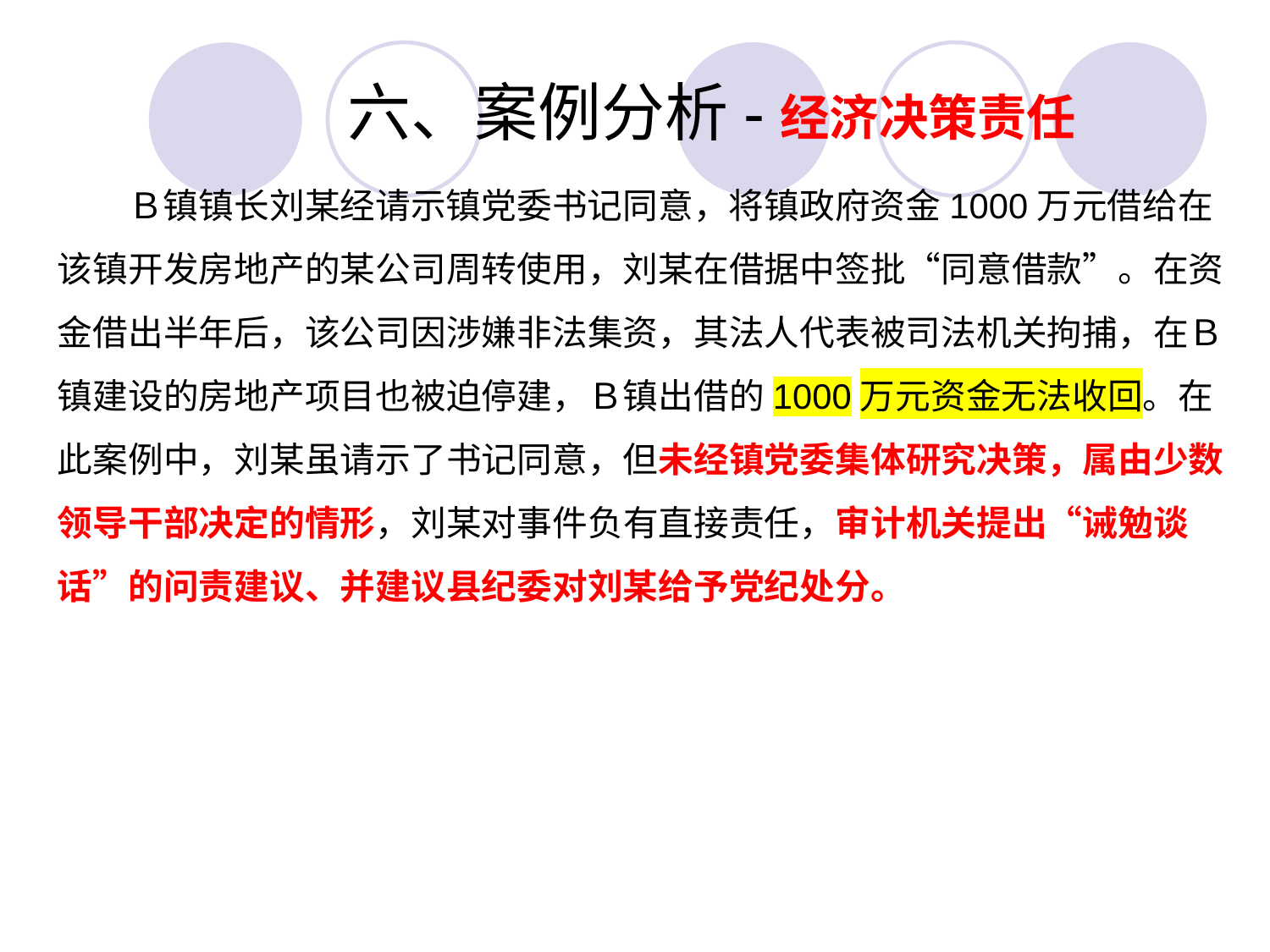

六、案例分析-经济决策责任
Ｂ镇镇长刘某经请示镇党委书记同意，将镇政府资金1000万元借给在该镇开发房地产的某公司周转使用，刘某在借据中签批“同意借款”。在资金借出半年后，该公司因涉嫌非法集资，其法人代表被司法机关拘捕，在Ｂ镇建设的房地产项目也被迫停建，Ｂ镇出借的1000万元资金无法收回。在此案例中，刘某虽请示了书记同意，但未经镇党委集体研究决策，属由少数领导干部决定的情形，刘某对事件负有直接责任，审计机关提出“诫勉谈话”的问责建议、并建议县纪委对刘某给予党纪处分。